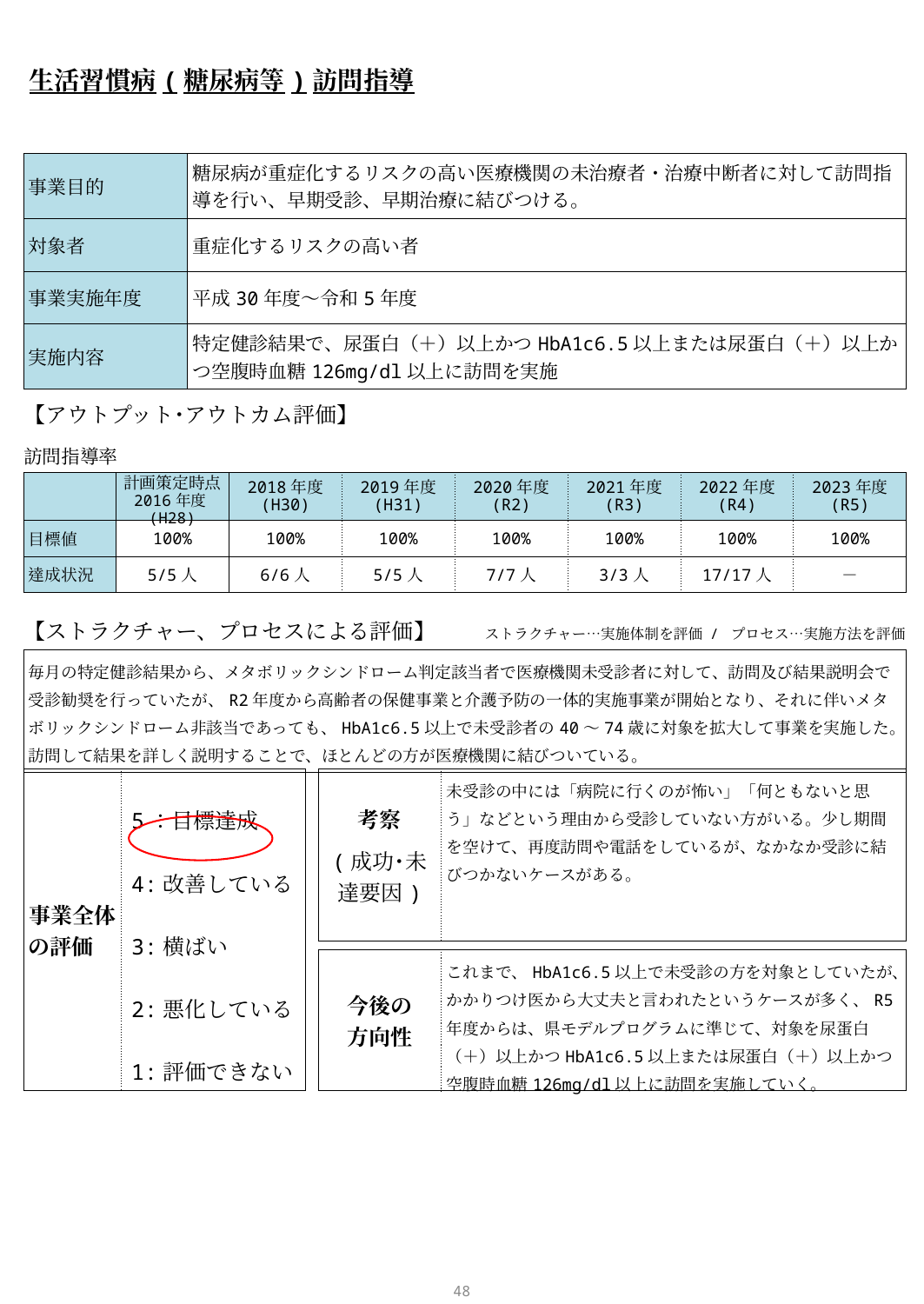

生活習慣病(糖尿病等)訪問指導
| 事業目的 | 糖尿病が重症化するリスクの高い医療機関の未治療者・治療中断者に対して訪問指導を行い、早期受診、早期治療に結びつける。 |
| --- | --- |
| 対象者 | 重症化するリスクの高い者 |
| 事業実施年度 | 平成30年度～令和5年度 |
| 実施内容 | 特定健診結果で、尿蛋白（＋）以上かつHbA1c6.5以上または尿蛋白（＋）以上かつ空腹時血糖126mg/dl以上に訪問を実施 |
【アウトプット･アウトカム評価】
訪問指導率
|  | 計画策定時点 2016年度(H28) | 2018年度 (H30) | 2019年度 (H31) | 2020年度 (R2) | 2021年度 (R3) | 2022年度 (R4) | 2023年度 (R5) |
| --- | --- | --- | --- | --- | --- | --- | --- |
| 目標値 | 100% | 100% | 100% | 100% | 100% | 100% | 100% |
| 達成状況 | 5/5人 | 6/6人 | 5/5人 | 7/7人 | 3/3人 | 17/17人 | － |
ストラクチャー…実施体制を評価 / プロセス…実施方法を評価
【ストラクチャー、プロセスによる評価】

| 毎月の特定健診結果から、メタボリックシンドローム判定該当者で医療機関未受診者に対して、訪問及び結果説明会で受診勧奨を行っていたが、R2年度から高齢者の保健事業と介護予防の一体的実施事業が開始となり、それに伴いメタボリックシンドローム非該当であっても、HbA1c6.5以上で未受診者の40～74歳に対象を拡大して事業を実施した。訪問して結果を詳しく説明することで、ほとんどの方が医療機関に結びついている。 |
| --- |
| 考察 (成功･未達要因) | 未受診の中には「病院に行くのが怖い」「何ともないと思う」などという理由から受診していない方がいる。少し期間を空けて、再度訪問や電話をしているが、なかなか受診に結びつかないケースがある。 |
| --- | --- |
| 事業全体 の評価 | 5：目標達成 4:改善している 3:横ばい 2:悪化している 1:評価できない |
| --- | --- |

| 今後の 方向性 | これまで、HbA1c6.5以上で未受診の方を対象としていたが、かかりつけ医から大丈夫と言われたというケースが多く、R5年度からは、県モデルプログラムに準じて、対象を尿蛋白（＋）以上かつHbA1c6.5以上または尿蛋白（＋）以上かつ空腹時血糖126mg/dl以上に訪問を実施していく。 |
| --- | --- |
48